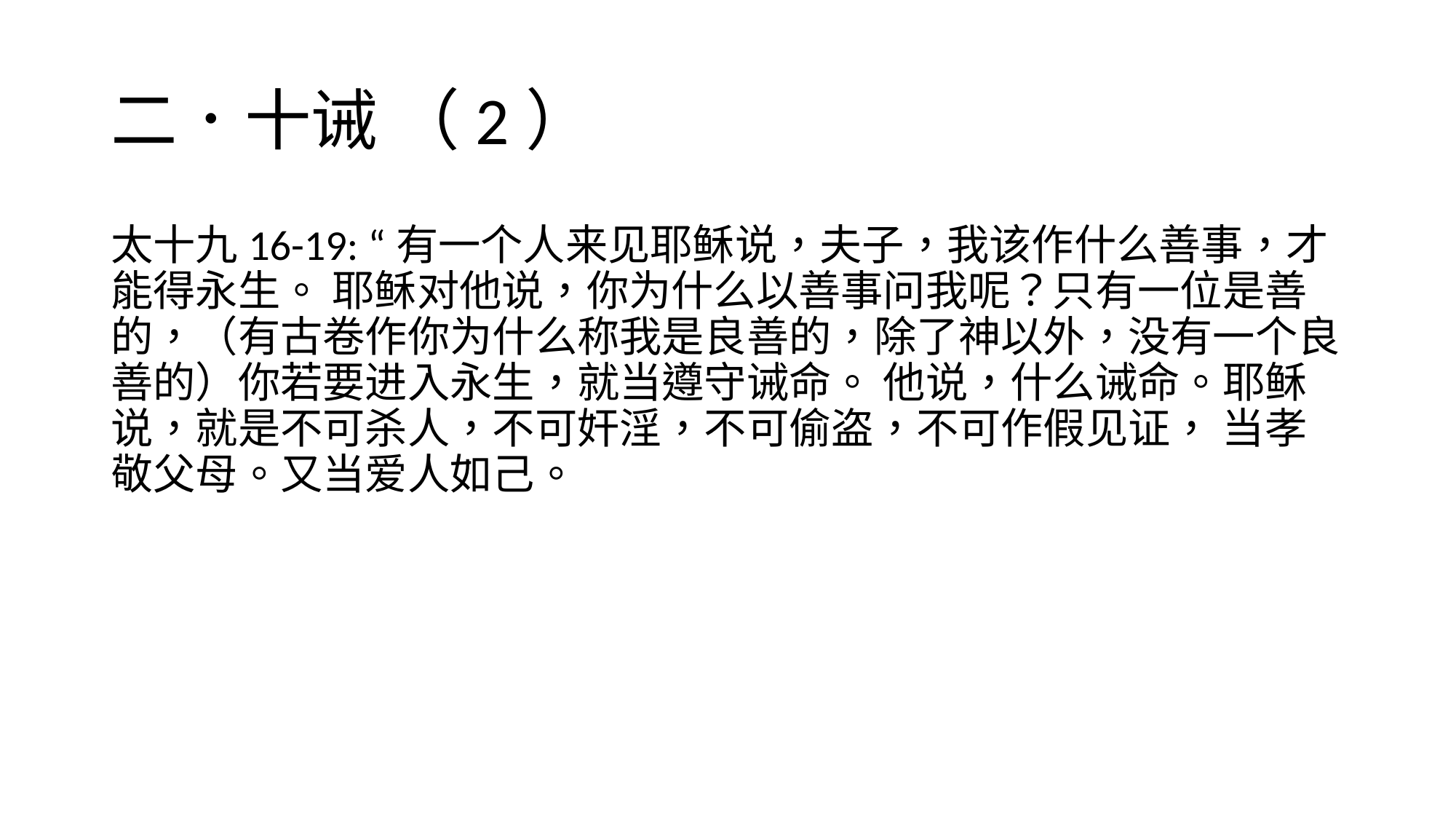

# 二．十诫 （2）
太十九16-19: “有一个人来见耶稣说，夫子，我该作什么善事，才能得永生。 耶稣对他说，你为什么以善事问我呢？只有一位是善的，（有古卷作你为什么称我是良善的，除了神以外，没有一个良善的）你若要进入永生，就当遵守诫命。 他说，什么诫命。耶稣说，就是不可杀人，不可奸淫，不可偷盗，不可作假见证， 当孝敬父母。又当爱人如己。